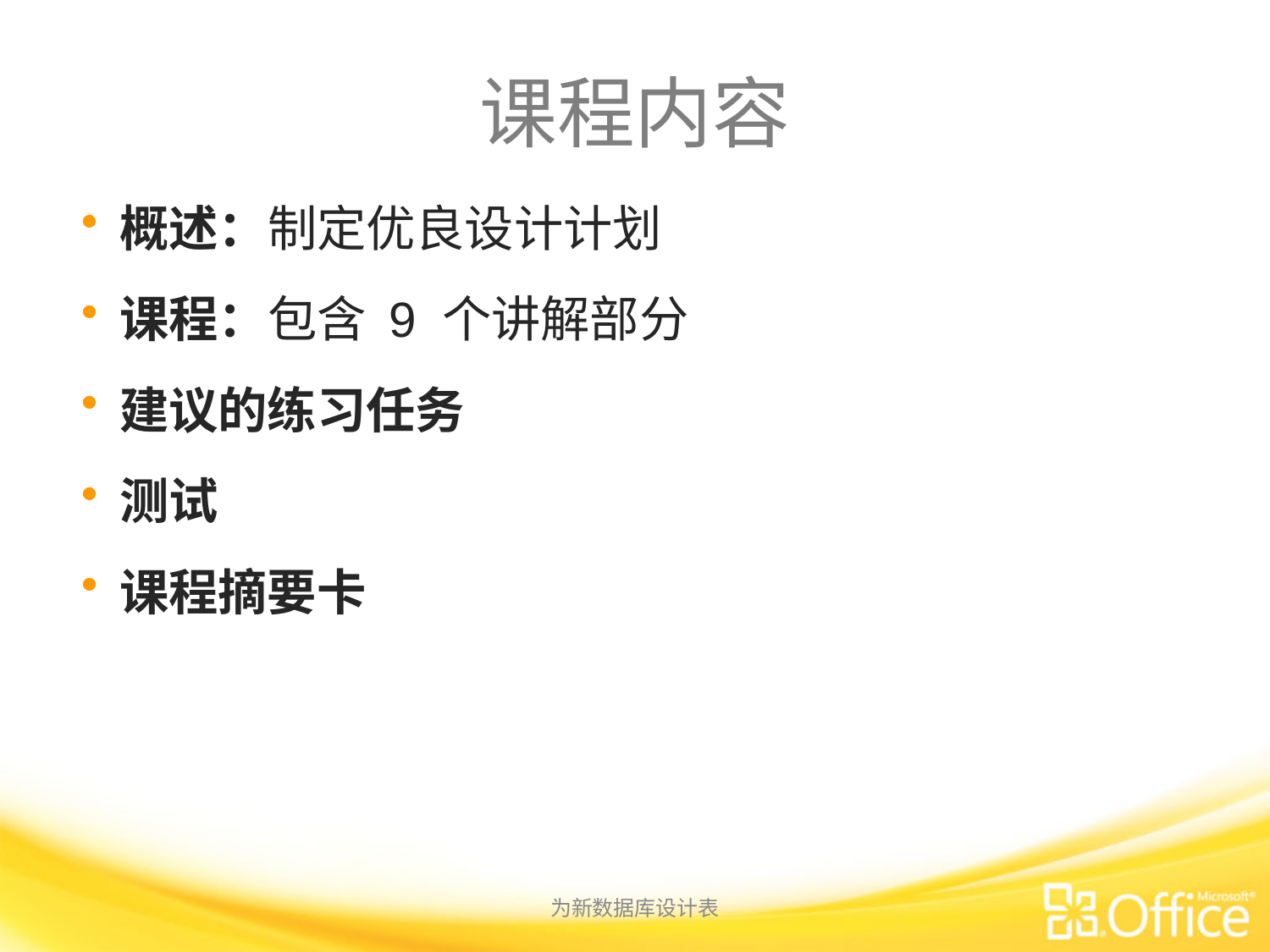

# 课程内容
概述：制定优良设计计划
课程：包含 9 个讲解部分
建议的练习任务
测试
课程摘要卡
为新数据库设计表